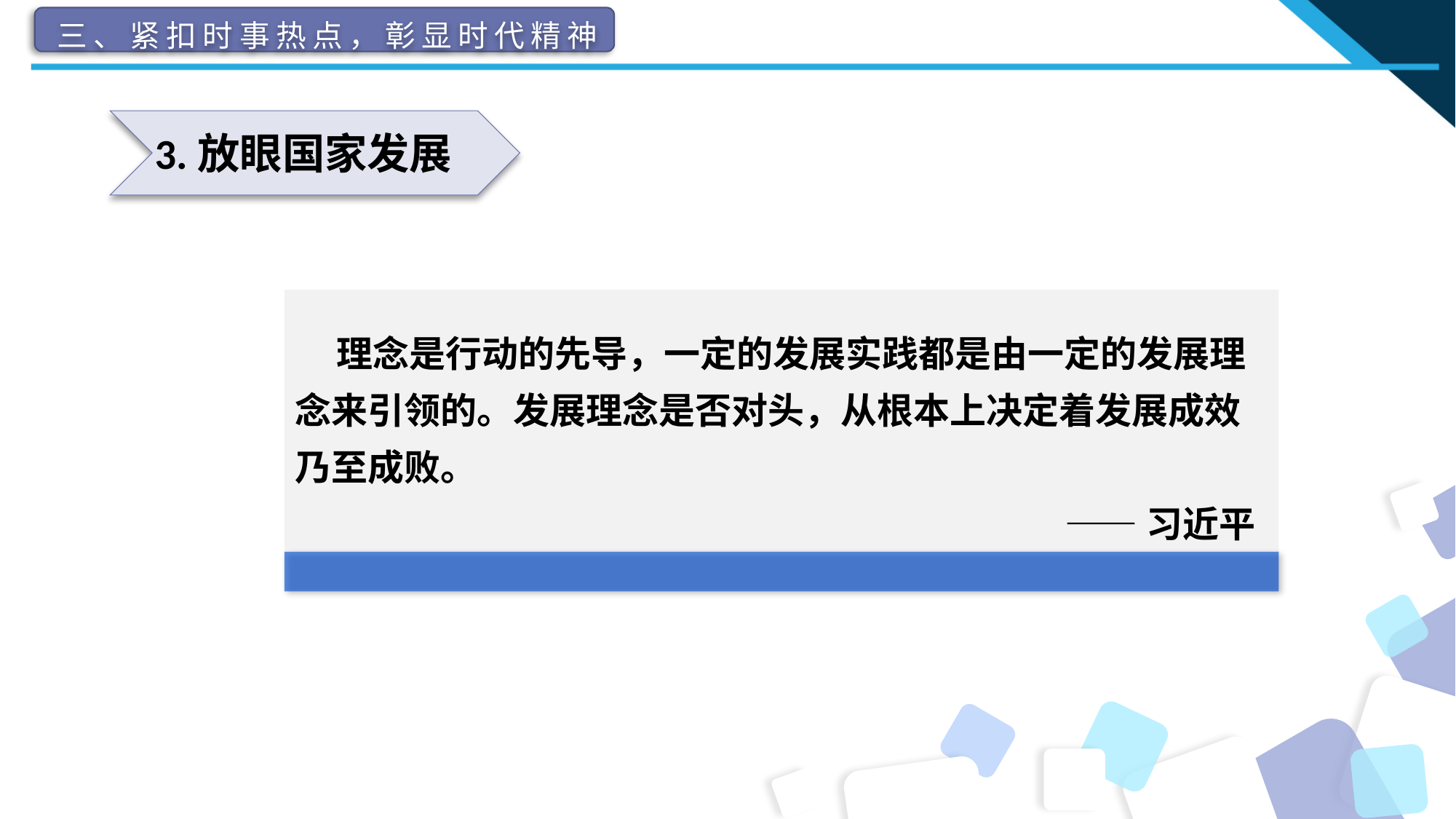

三、紧扣时事热点，彰显时代精神

3.放眼国家发展

    理念是行动的先导，一定的发展实践都是由一定的发展理念来引领的。发展理念是否对头，从根本上决定着发展成效乃至成败。
——习近平